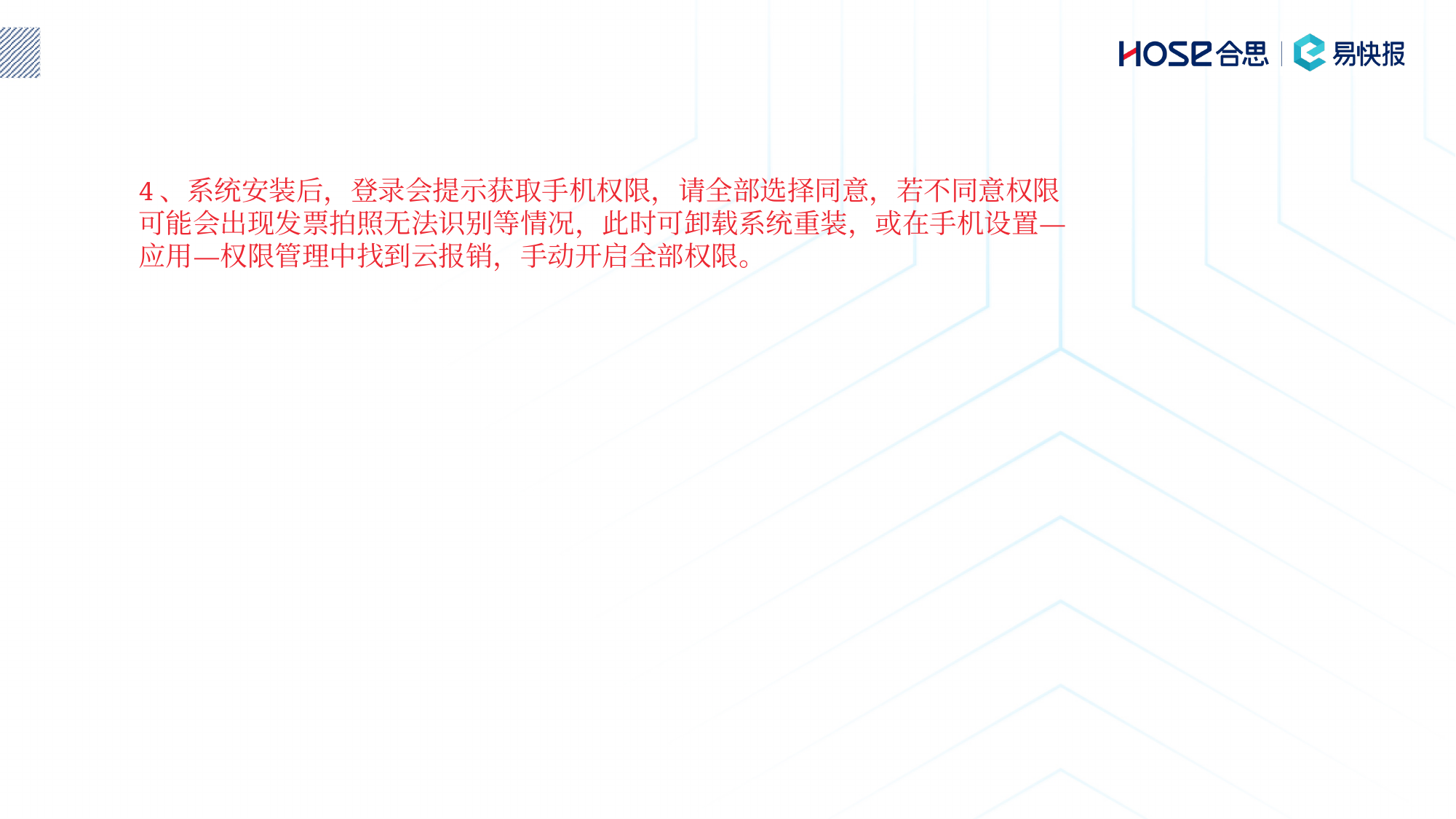

4、系统安装后，登录会提示获取手机权限，请全部选择同意，若不同意权限可能会出现发票拍照无法识别等情况，此时可卸载系统重装，或在手机设置—应用—权限管理中找到云报销，手动开启全部权限。